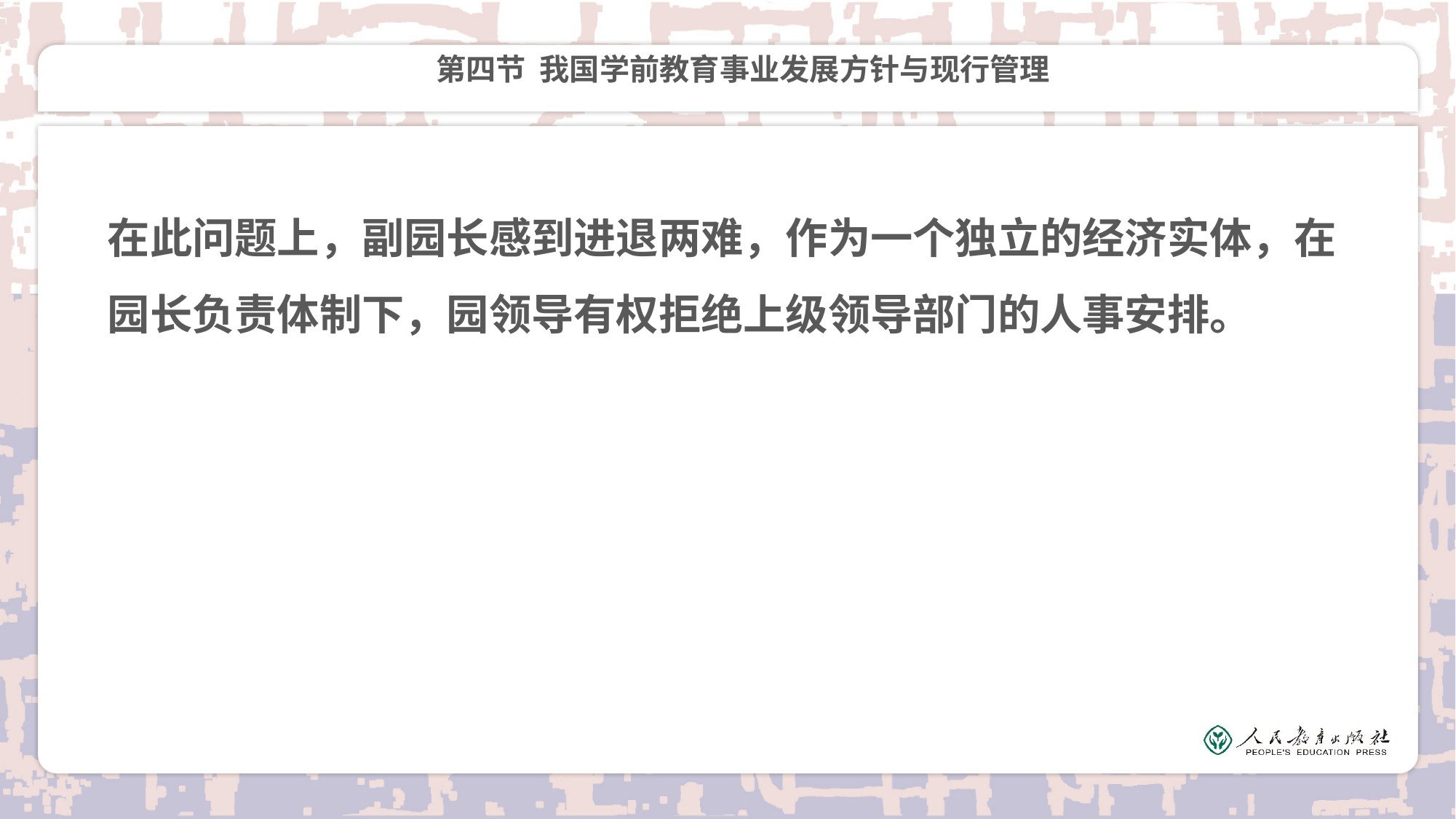

# 第四节  我国学前教育事业发展方针与现行管理
在此问题上，副园长感到进退两难，作为一个独立的经济实体，在园长负责体制下，园领导有权拒绝上级领导部门的人事安排。